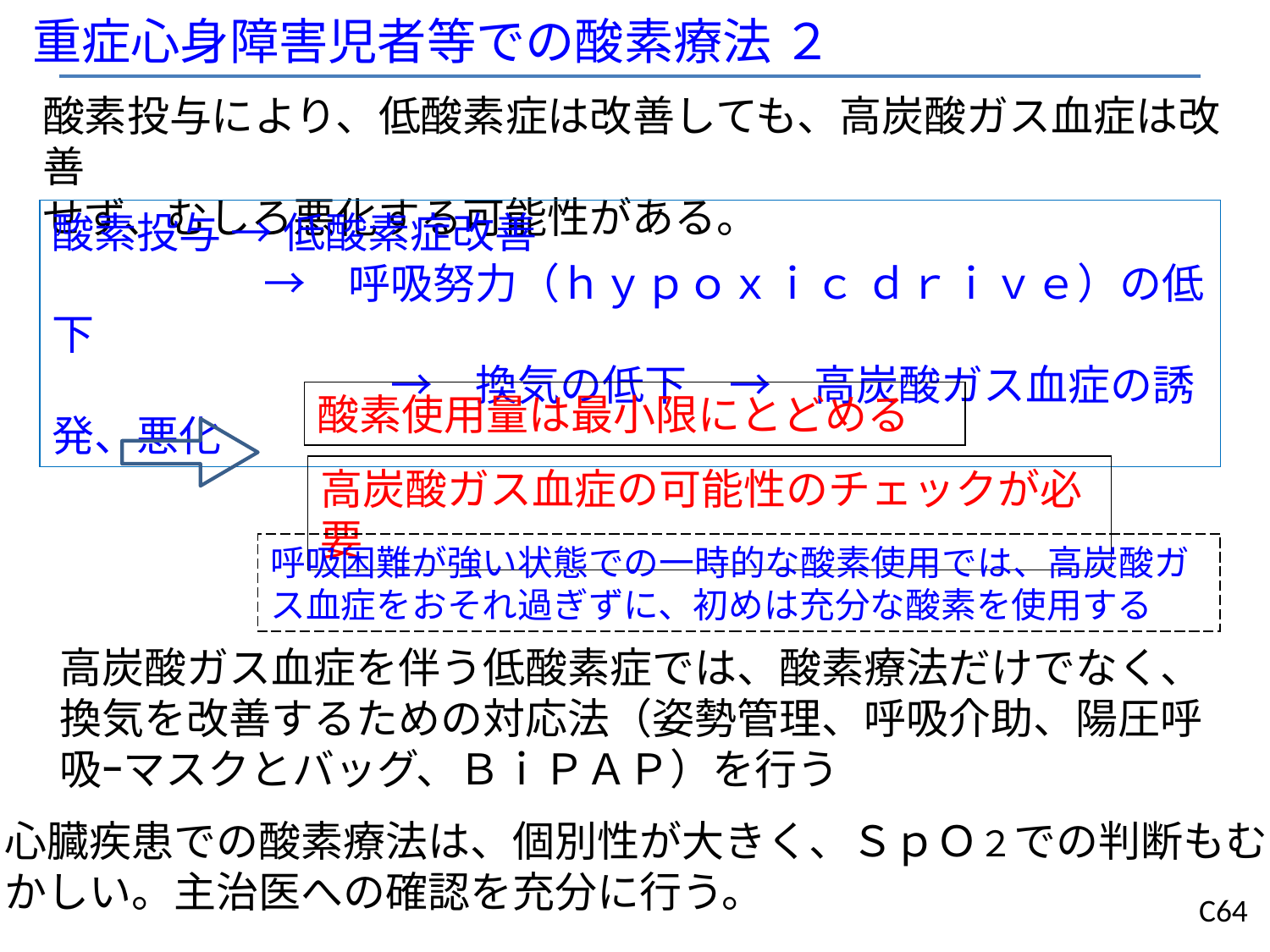

重症心身障害児者等での酸素療法 ２
酸素投与により、低酸素症は改善しても、高炭酸ガス血症は改善
せず、むしろ悪化する可能性がある。
酸素投与 → 低酸素症改善
　　　　　→　呼吸努力（ｈｙｐｏｘｉｃ ｄｒｉｖｅ）の低下
　　　　　　　　→　換気の低下　→　高炭酸ガス血症の誘発、悪化
酸素使用量は最小限にとどめる

高炭酸ガス血症の可能性のチェックが必要
呼吸困難が強い状態での一時的な酸素使用では、高炭酸ガス血症をおそれ過ぎずに、初めは充分な酸素を使用する
高炭酸ガス血症を伴う低酸素症では、酸素療法だけでなく、換気を改善するための対応法（姿勢管理、呼吸介助、陽圧呼吸ｰマスクとバッグ、ＢｉＰＡＰ）を行う
心臓疾患での酸素療法は、個別性が大きく、ＳｐＯ２での判断もむず
かしい。主治医への確認を充分に行う。
C64